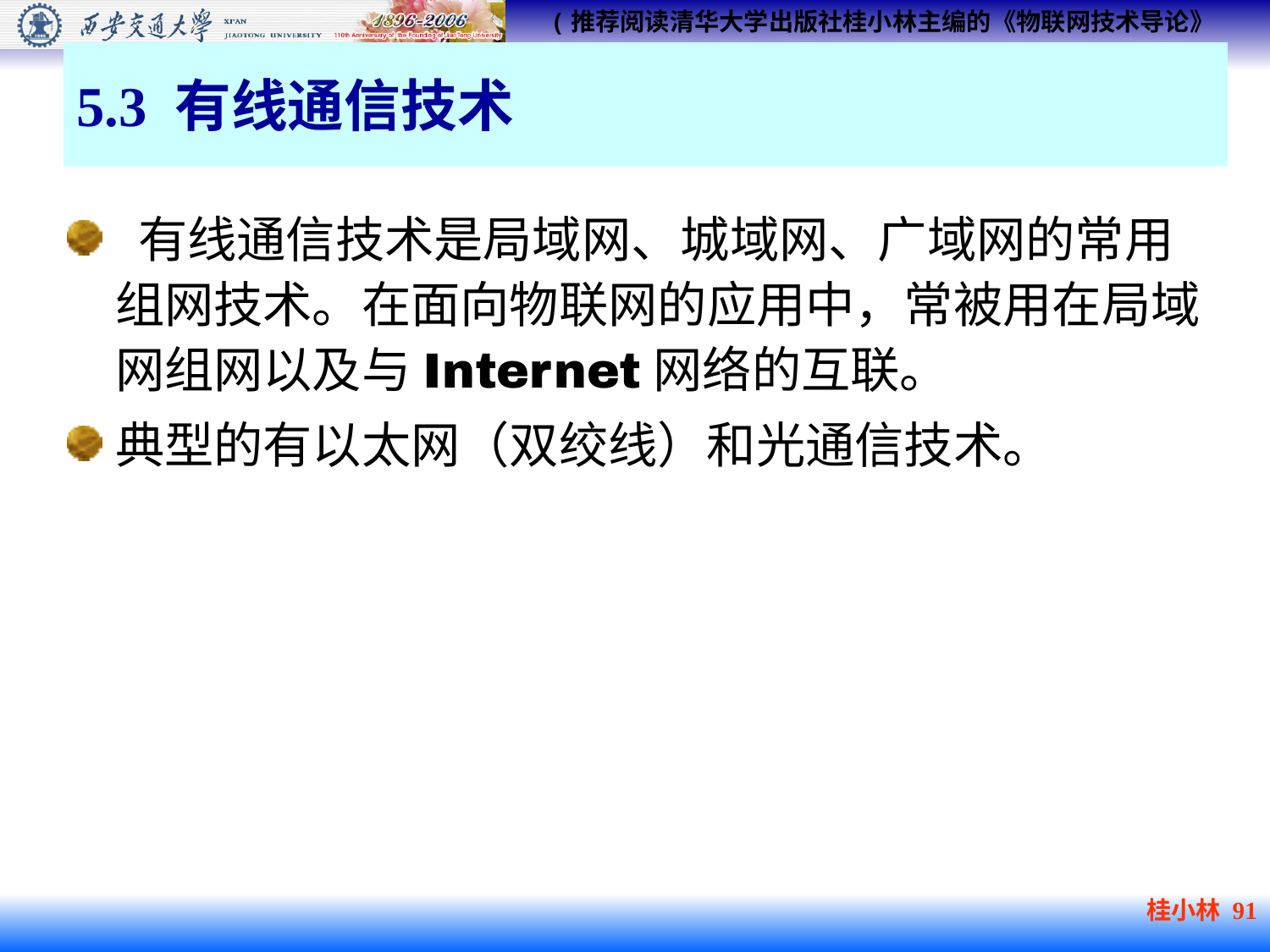

5.3 有线通信技术
 有线通信技术是局域网、城域网、广域网的常用组网技术。在面向物联网的应用中，常被用在局域网组网以及与Internet网络的互联。
典型的有以太网（双绞线）和光通信技术。
桂小林 91